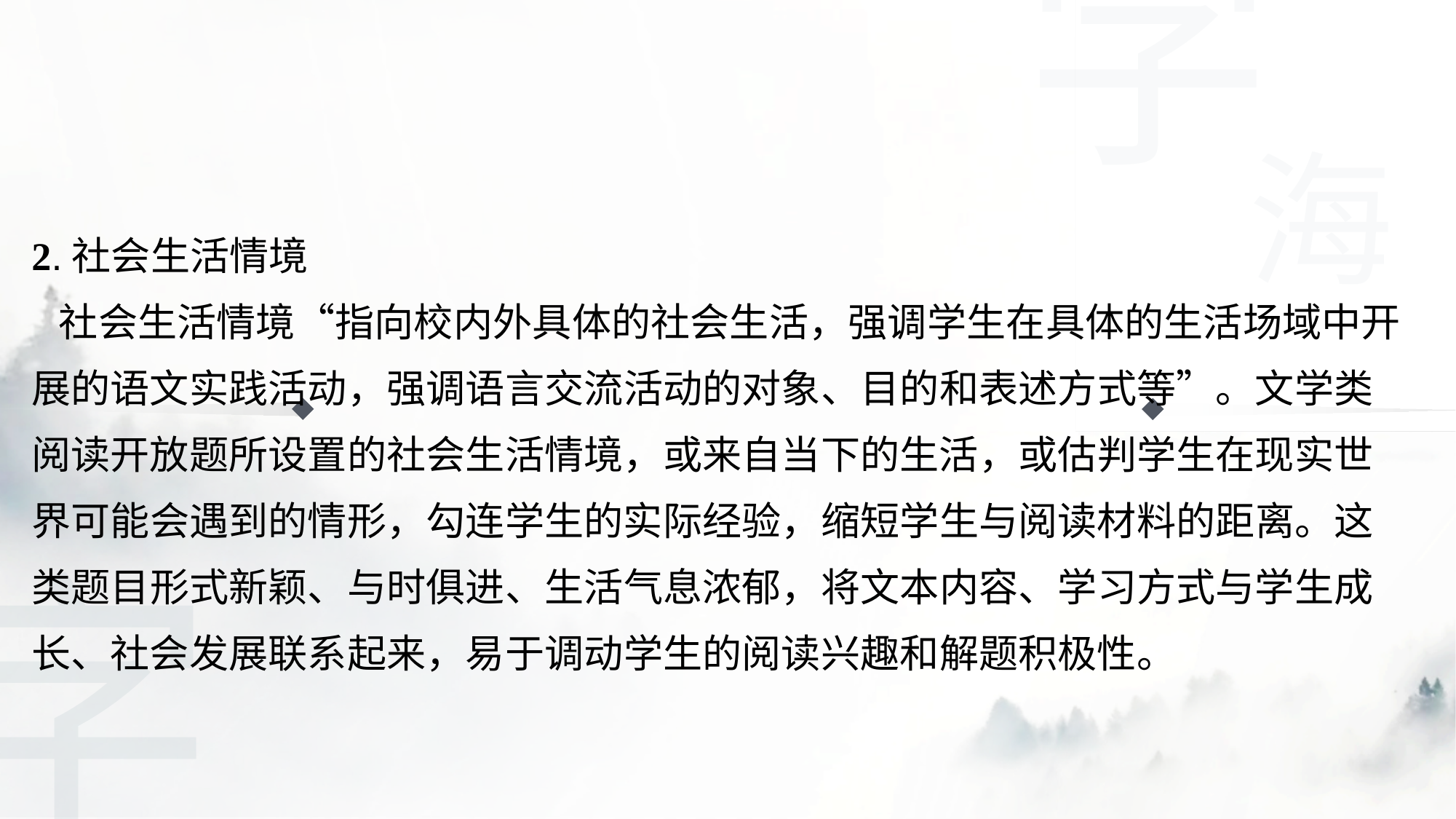

2.社会生活情境
  社会生活情境“指向校内外具体的社会生活，强调学生在具体的生活场域中开展的语文实践活动，强调语言交流活动的对象、目的和表述方式等”。文学类阅读开放题所设置的社会生活情境，或来自当下的生活，或估判学生在现实世界可能会遇到的情形，勾连学生的实际经验，缩短学生与阅读材料的距离。这类题目形式新颖、与时俱进、生活气息浓郁，将文本内容、学习方式与学生成长、社会发展联系起来，易于调动学生的阅读兴趣和解题积极性。